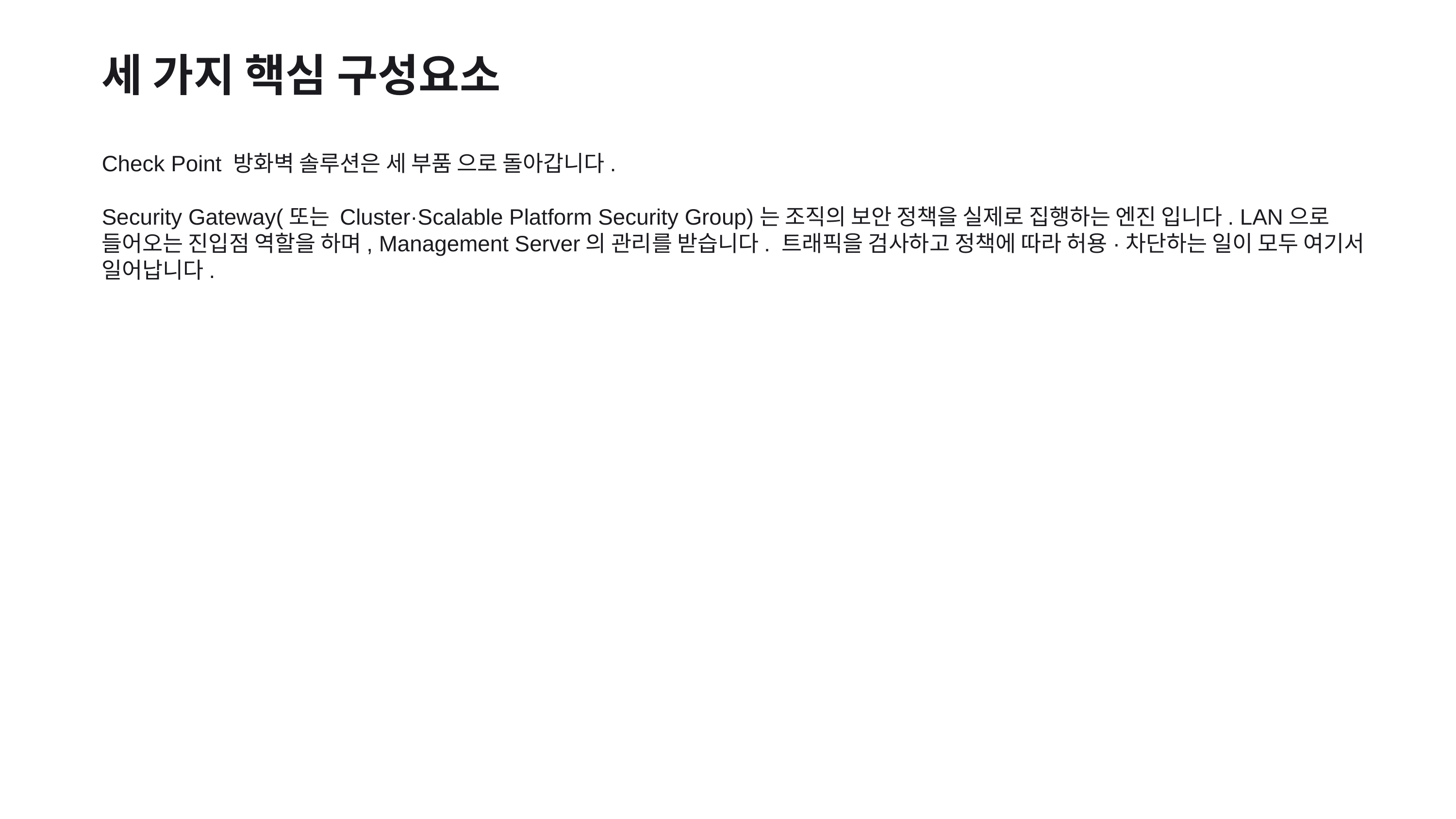

세 가지 핵심 구성요소
Check Point 방화벽 솔루션은 세 부품 으로 돌아갑니다.

Security Gateway(또는 Cluster·Scalable Platform Security Group)는 조직의 보안 정책을 실제로 집행하는 엔진 입니다. LAN으로 들어오는 진입점 역할을 하며, Management Server의 관리를 받습니다. 트래픽을 검사하고 정책에 따라 허용·차단하는 일이 모두 여기서 일어납니다.